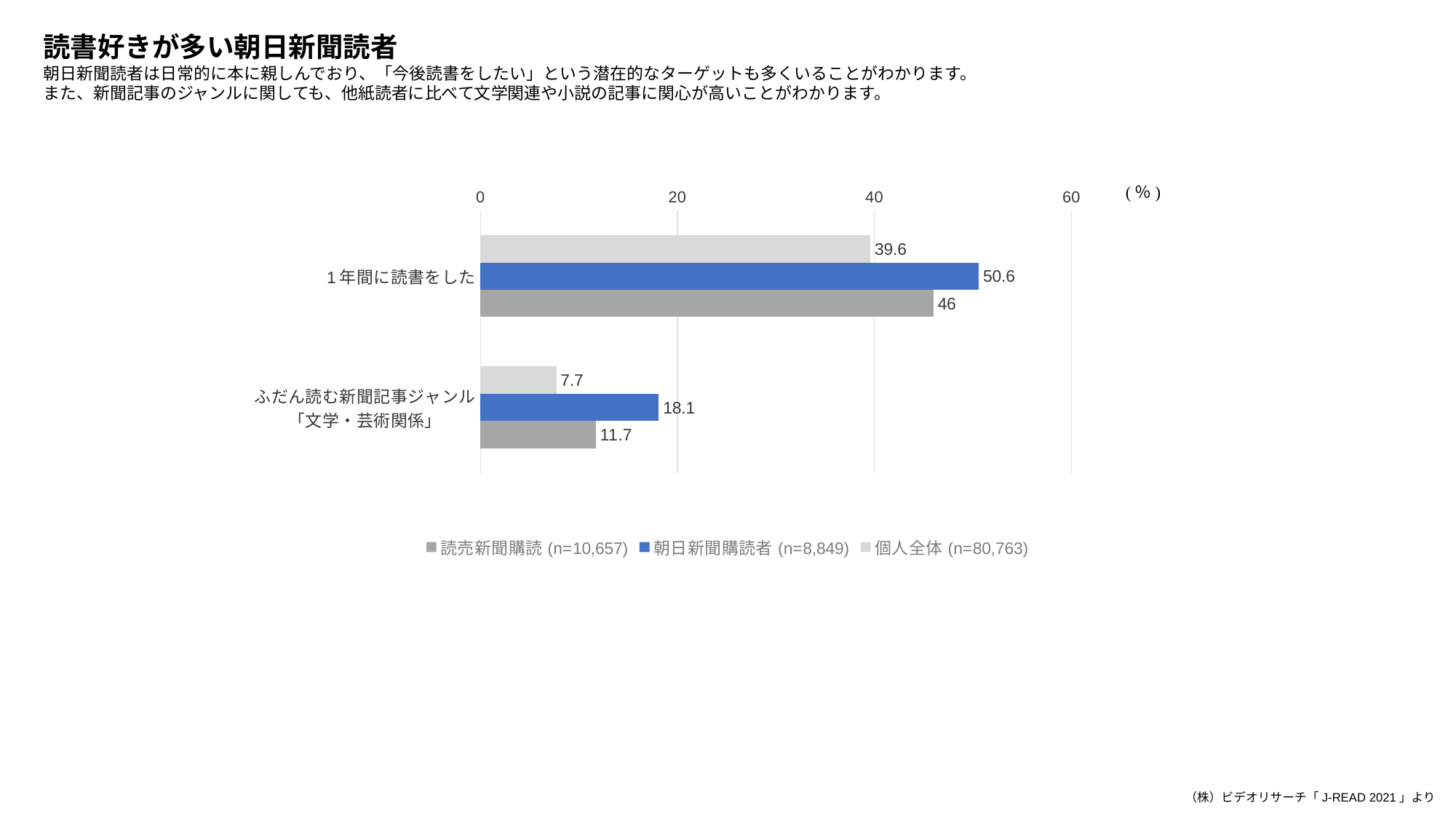

読書好きが多い朝日新聞読者
朝日新聞読者は日常的に本に親しんでおり、「今後読書をしたい」という潜在的なターゲットも多くいることがわかります。
また、新聞記事のジャンルに関しても、他紙読者に比べて文学関連や小説の記事に関心が高いことがわかります。

### Chart

| Category | 個人全体(n=80,763) | 朝日新聞購読者(n=8,849) | 読売新聞購読(n=10,657) |
|---|---|---|---|
| 1年間に読書をした | 39.6 | 50.6 | 46.0 |
| ふだん読む新聞記事ジャンル
「文学・芸術関係」 | 7.7 | 18.1 | 11.7 |
（株）ビデオリサーチ「J-READ 2021」より